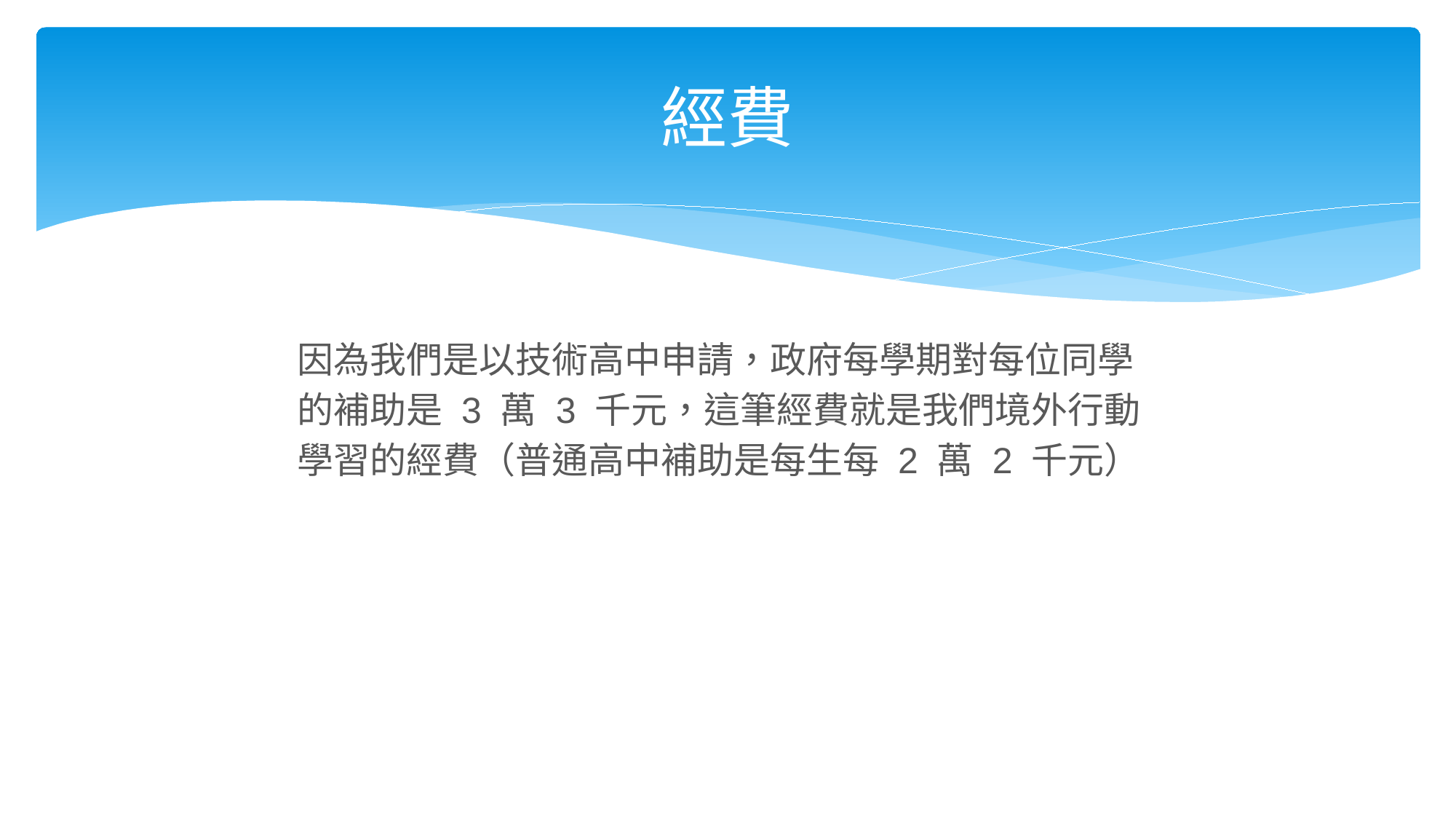

# 經費
因為我們是以技術高中申請，政府每學期對每位同學的補助是 3 萬 3 千元，這筆經費就是我們境外行動學習的經費（普通高中補助是每生每 2 萬 2 千元）